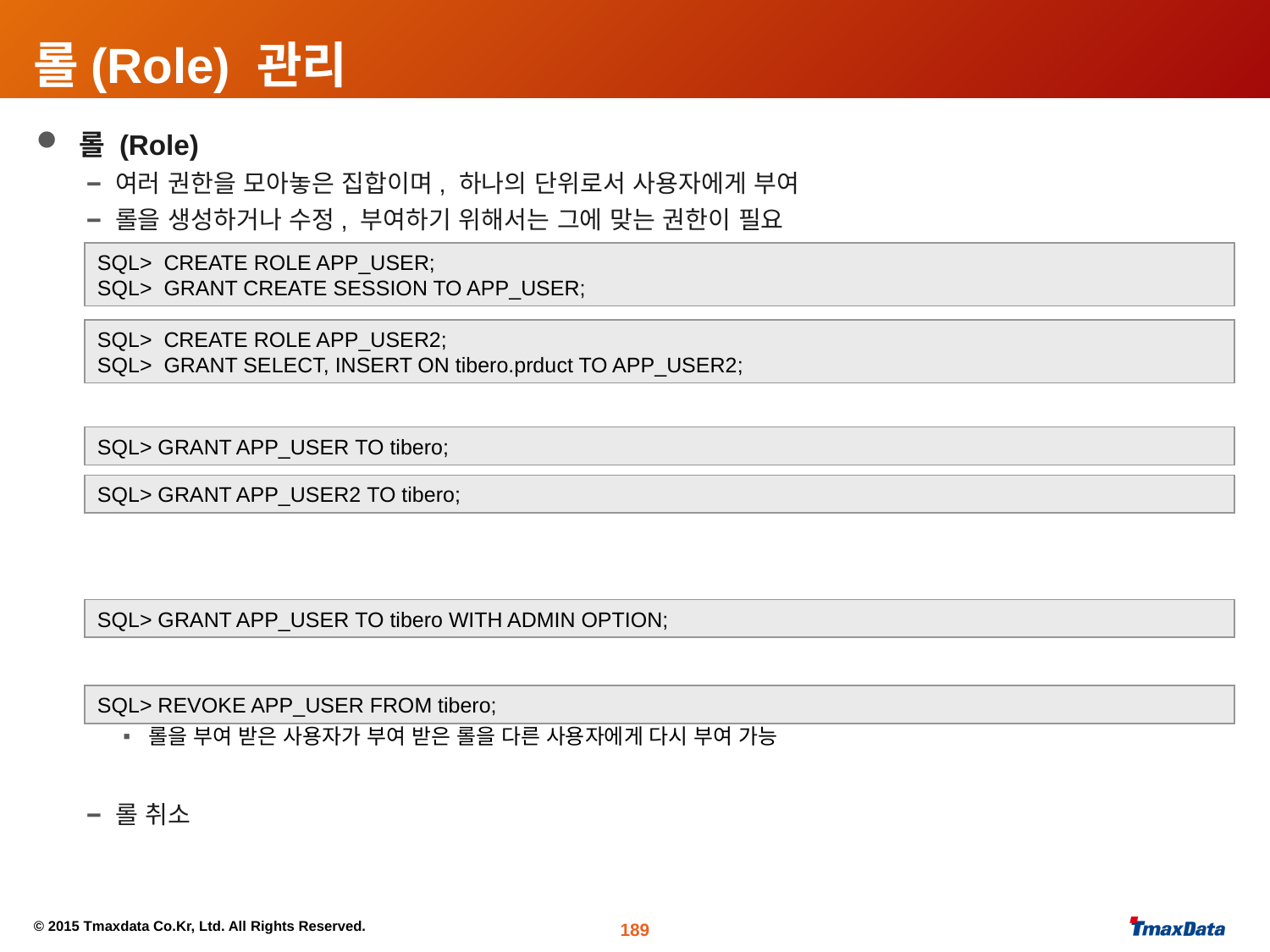

# 롤(Role) 관리
 롤 (Role)
 여러 권한을 모아놓은 집합이며, 하나의 단위로서 사용자에게 부여
 롤을 생성하거나 수정, 부여하기 위해서는 그에 맞는 권한이 필요

 롤 부여

 WITH ADMIN OPTION
롤을 부여 받은 사용자가 부여 받은 롤을 다른 사용자에게 다시 부여 가능

 롤 취소
SQL>  CREATE ROLE APP_USER;
SQL>  GRANT CREATE SESSION TO APP_USER;
SQL>  CREATE ROLE APP_USER2;
SQL>  GRANT SELECT, INSERT ON tibero.prduct TO APP_USER2;
SQL> GRANT APP_USER TO tibero;
SQL> GRANT APP_USER2 TO tibero;
SQL> GRANT APP_USER TO tibero WITH ADMIN OPTION;
SQL> REVOKE APP_USER FROM tibero;